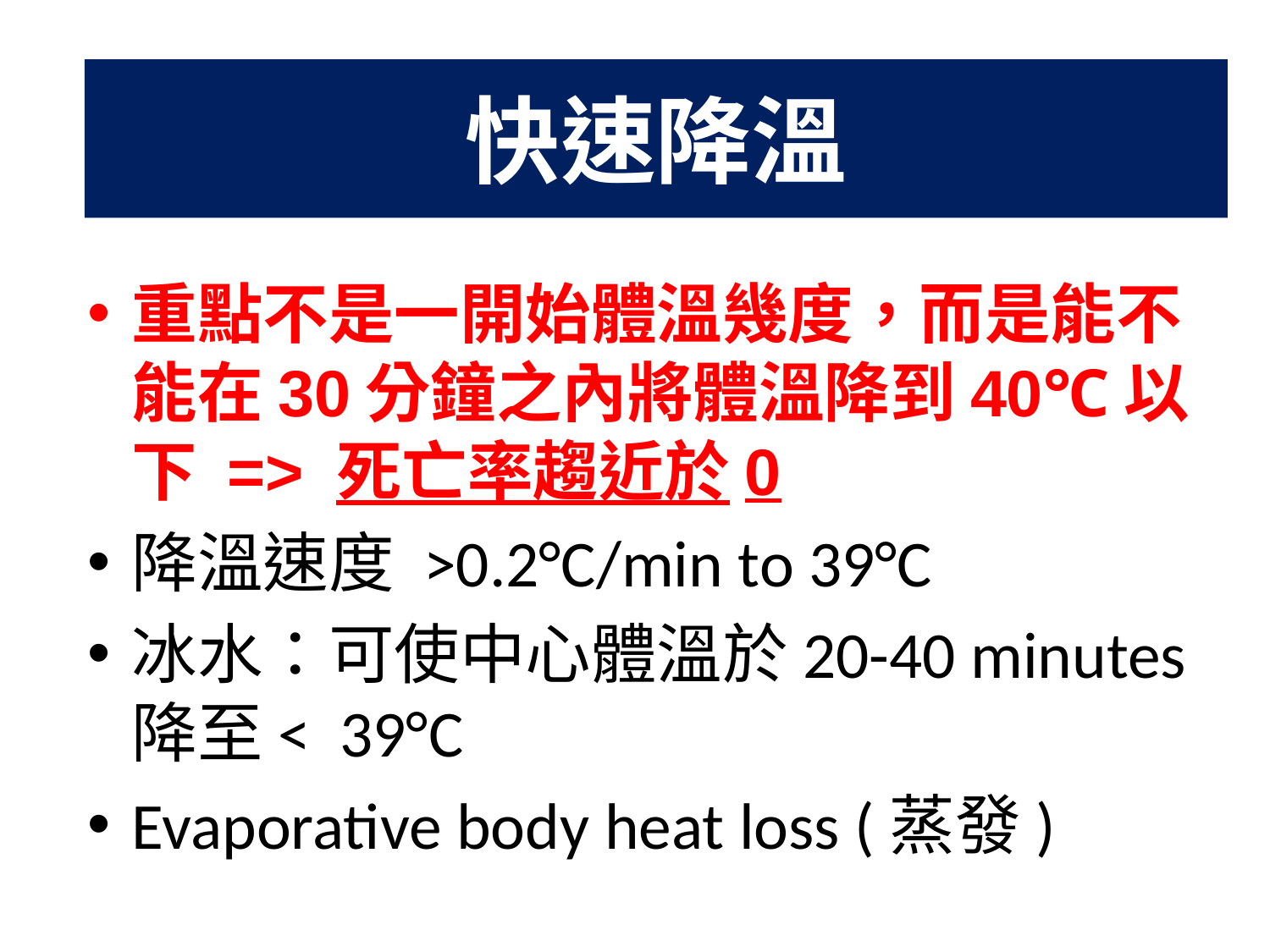

快速降溫
重點不是一開始體溫幾度，而是能不能在30分鐘之內將體溫降到40℃以下 => 死亡率趨近於0
降溫速度 >0.2°C/min to 39°C
冰水：可使中心體溫於20-40 minutes 降至<  39°C
Evaporative body heat loss (蒸發)